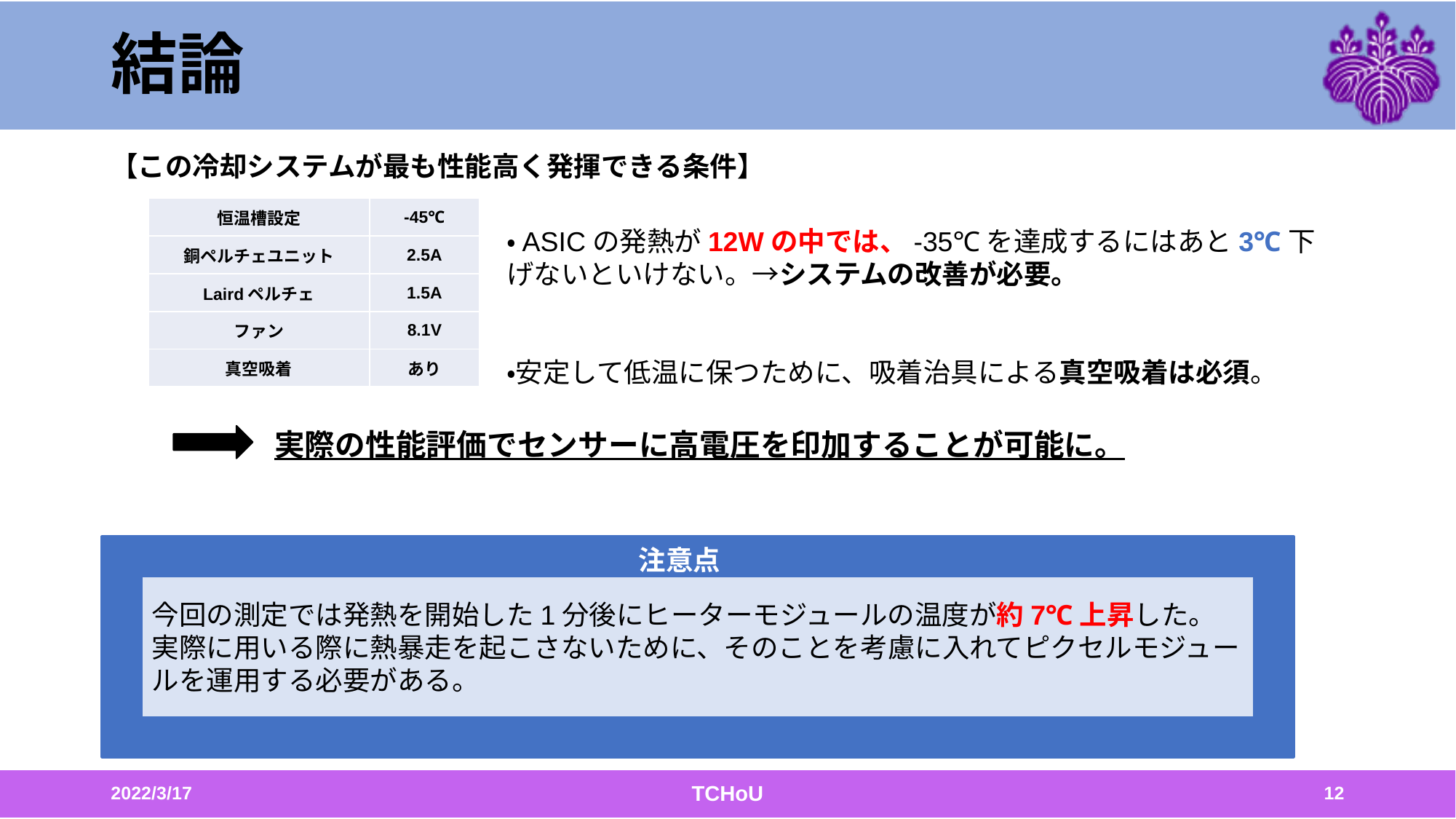

# 結論
【この冷却システムが最も性能高く発揮できる条件】

| 恒温槽設定 | -45℃ |
| --- | --- |
| 銅ペルチェユニット | 2.5A |
| Lairdペルチェ | 1.5A |
| ファン | 8.1V |
| 真空吸着 | あり |
・ASICの発熱が12Wの中では、-35℃を達成するにはあと3℃下げないといけない。→システムの改善が必要。

・安定して低温に保つために、吸着治具による真空吸着は必須。
実際の性能評価でセンサーに高電圧を印加することが可能に。

今回の測定では発熱を開始した1分後にヒーターモジュールの温度が約7℃上昇した。
実際に用いる際に熱暴走を起こさないために、そのことを考慮に入れてピクセルモジュールを運用する必要がある。
注意点

2022/3/17
12
TCHoU